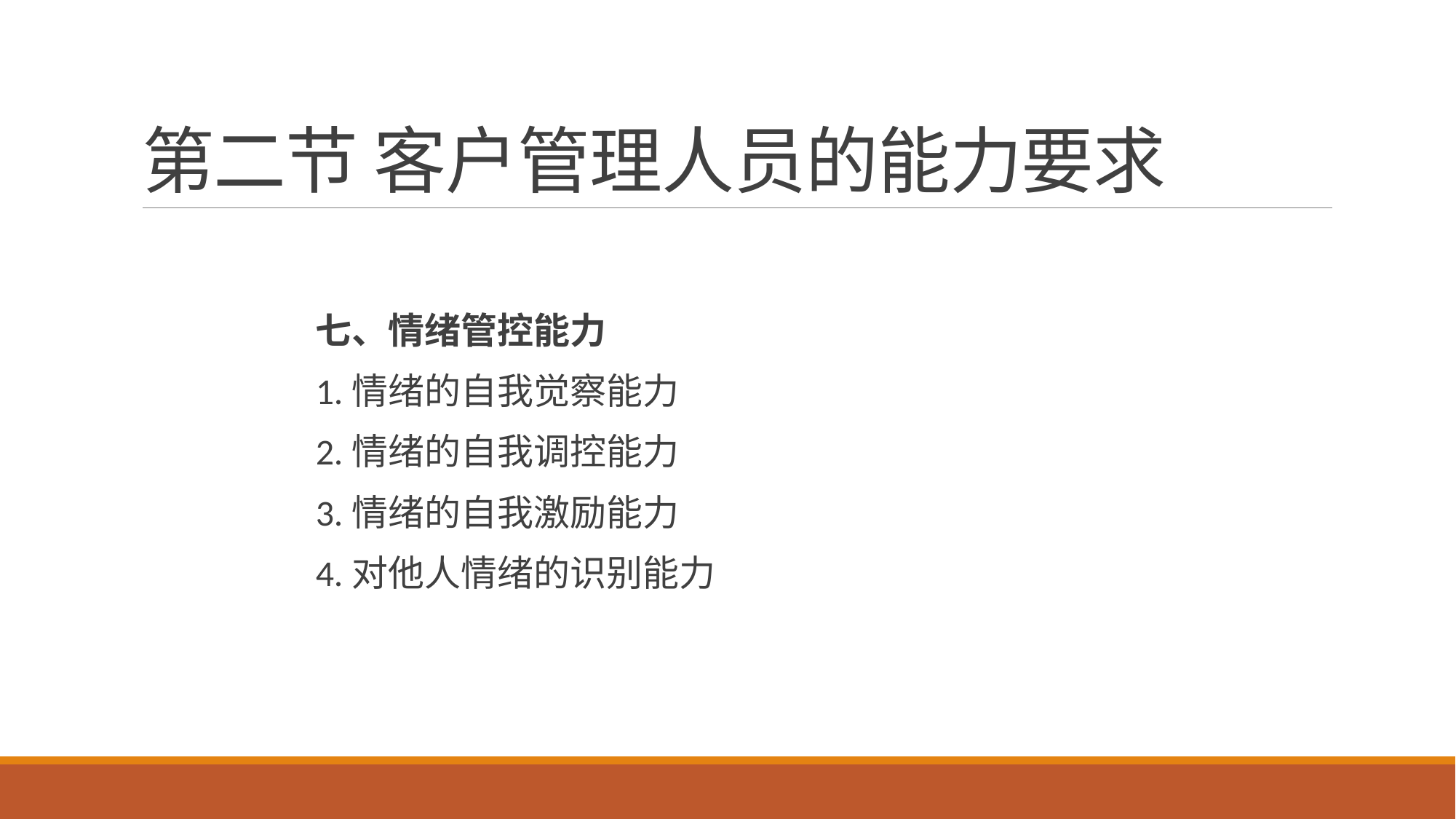

# 第二节 客户管理人员的能力要求
七、情绪管控能力
1.情绪的自我觉察能力
2.情绪的自我调控能力
3.情绪的自我激励能力
4.对他人情绪的识别能力